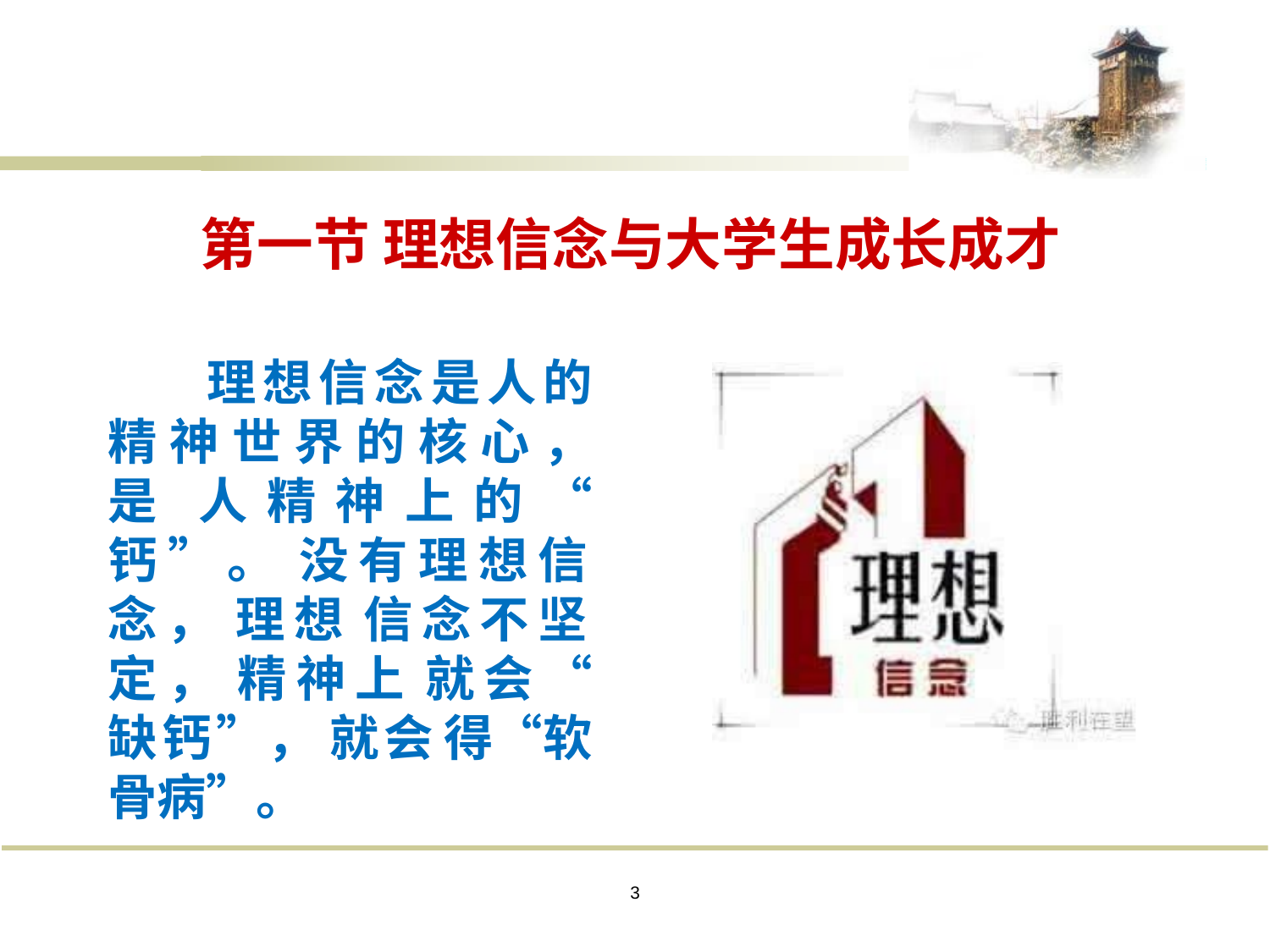

# 第一节 理想信念与大学生成长成才
理想信念是人的 精神世界的核心， 是 人精神上的“ 钙”。 没有理想信念， 理想 信念不坚定， 精神上 就会“ 缺钙”， 就会 得“软骨病”。

3